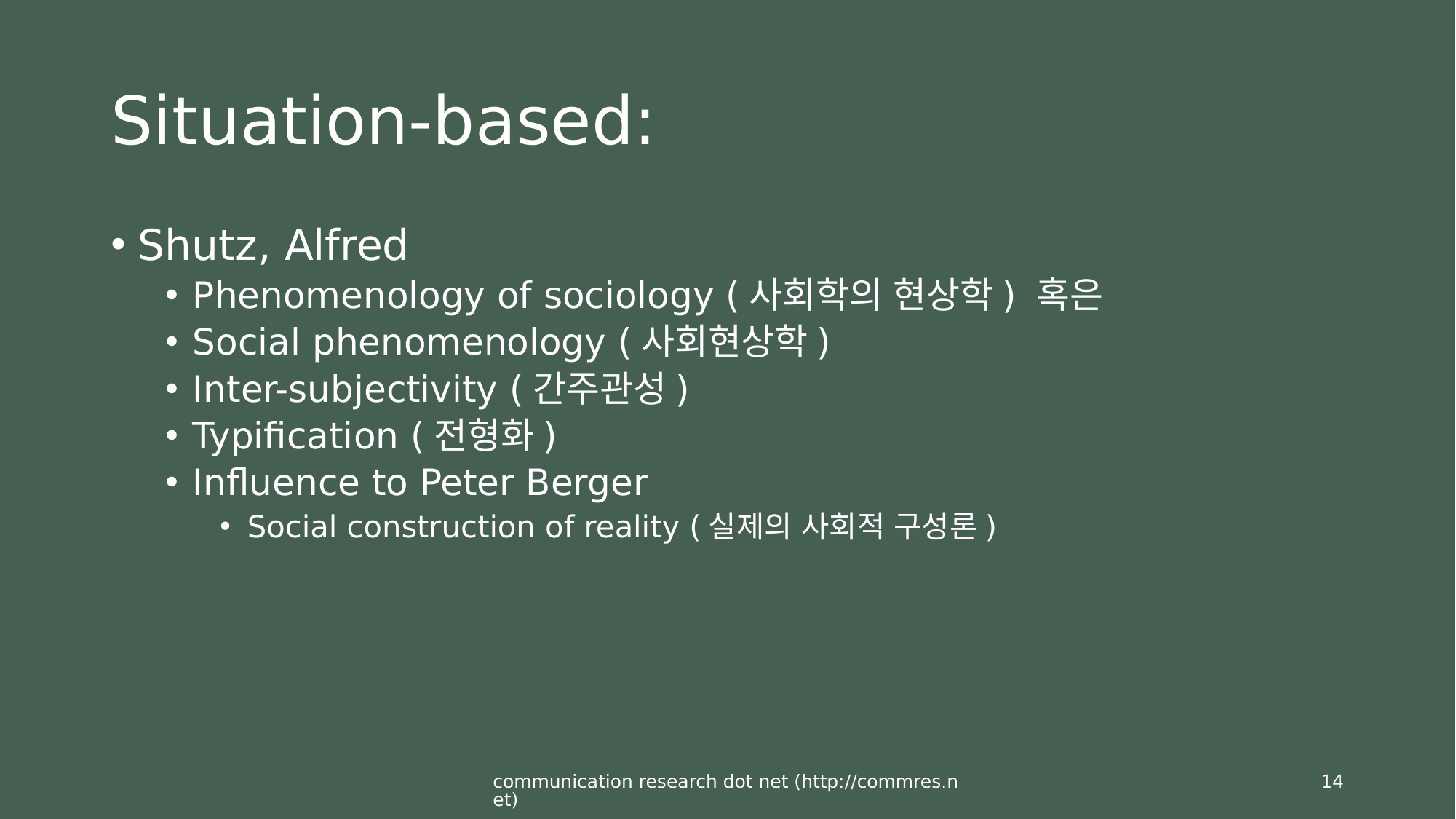

# Situation-based:
Shutz, Alfred
Phenomenology of sociology (사회학의 현상학) 혹은
Social phenomenology (사회현상학)
Inter-subjectivity (간주관성)
Typification (전형화)
Influence to Peter Berger
Social construction of reality (실제의 사회적 구성론)

communication research dot net (http://commres.net)
14